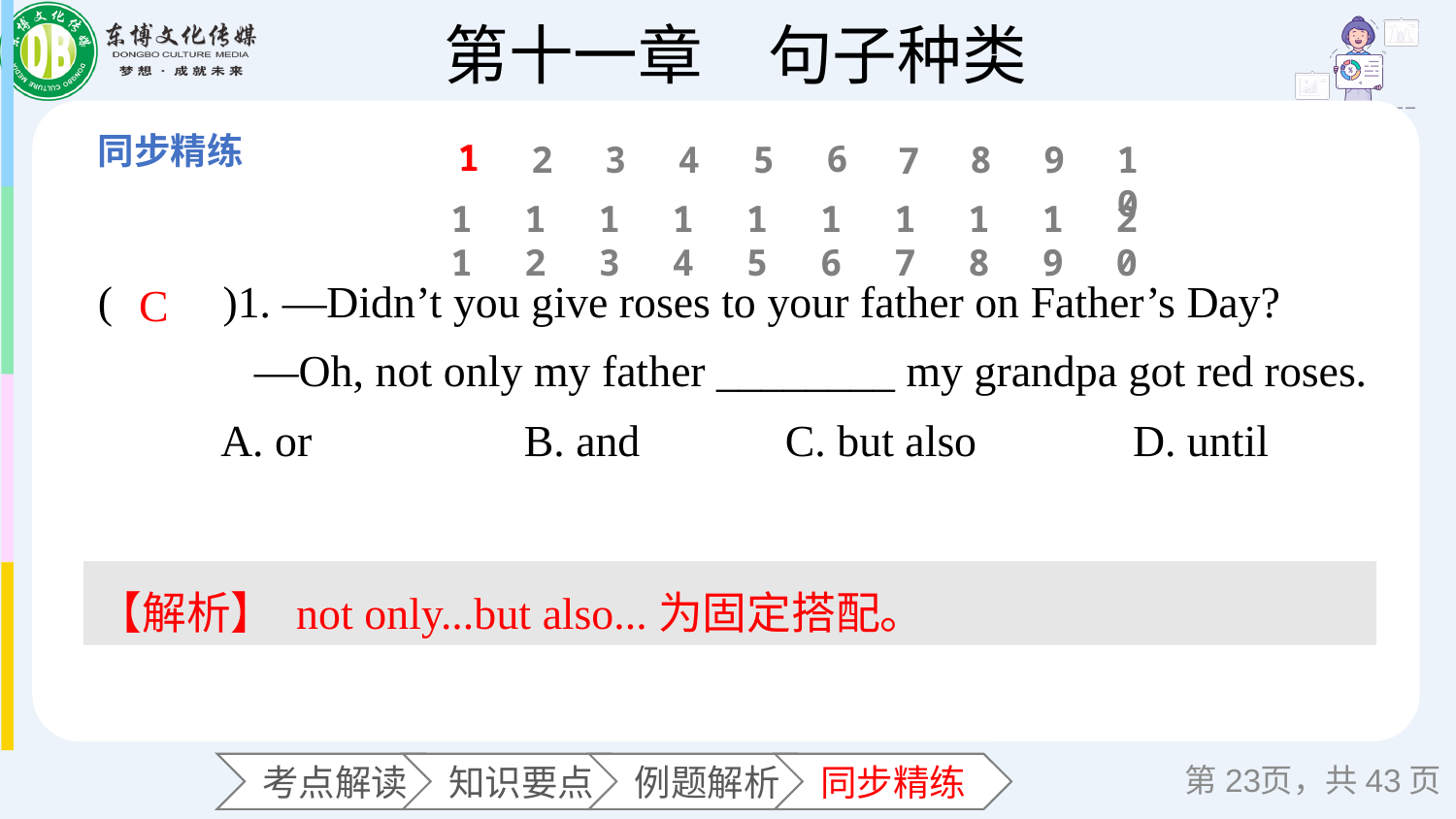

1
6
2
3
4
5
8
9
10
7
11
12
13
14
15
16
17
18
19
20
(　　)1. —Didn’t you give roses to your father on Father’s Day?
              —Oh, not only my father ________ my grandpa got red roses.
           A. or                   B. and             C. but also              D. until
C
【解析】 not only...but also...为固定搭配。
第23页，共43页